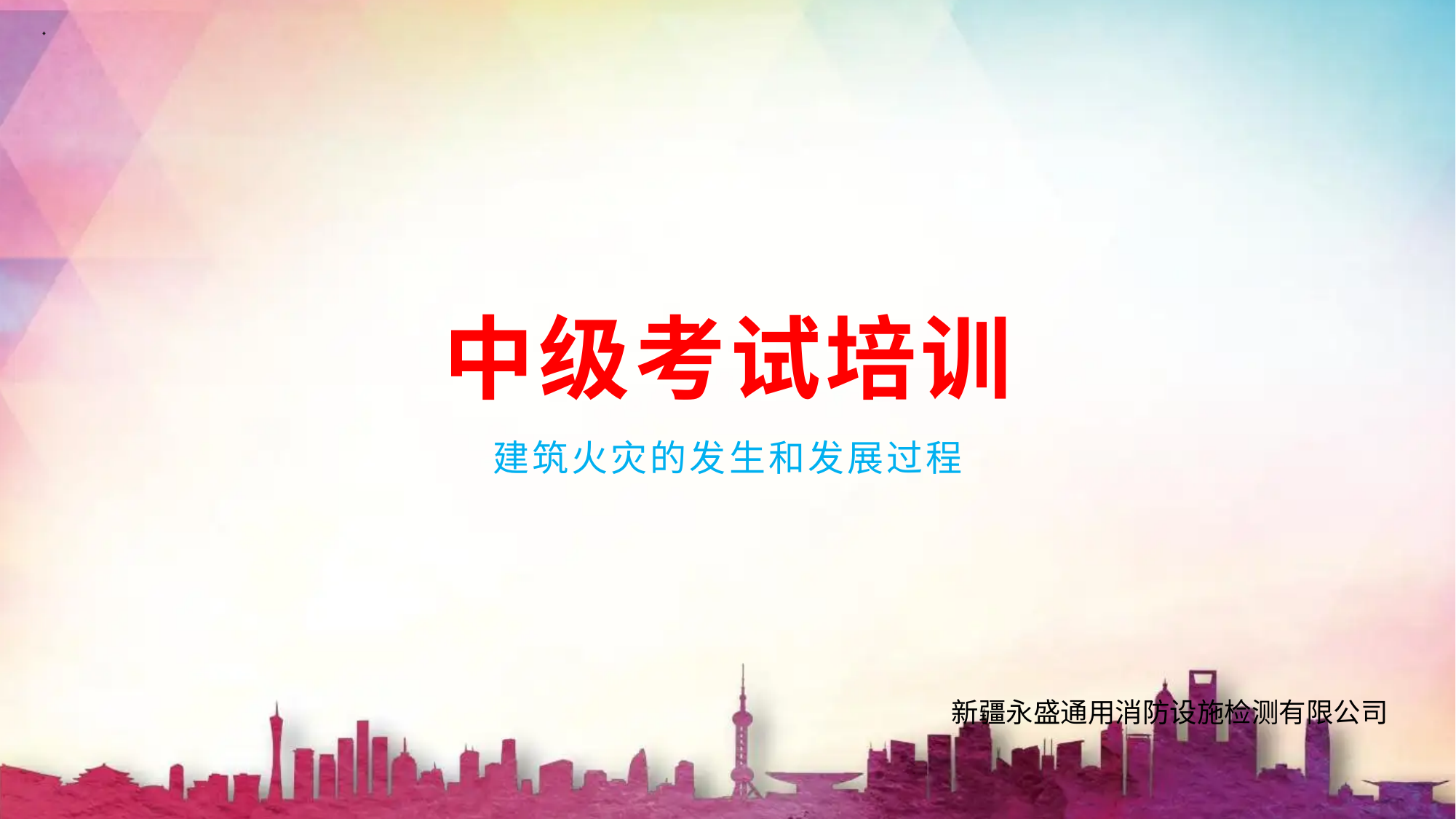

# 中级考试培训

建筑火灾的发生和发展过程

新疆永盛通用消防设施检测有限公司